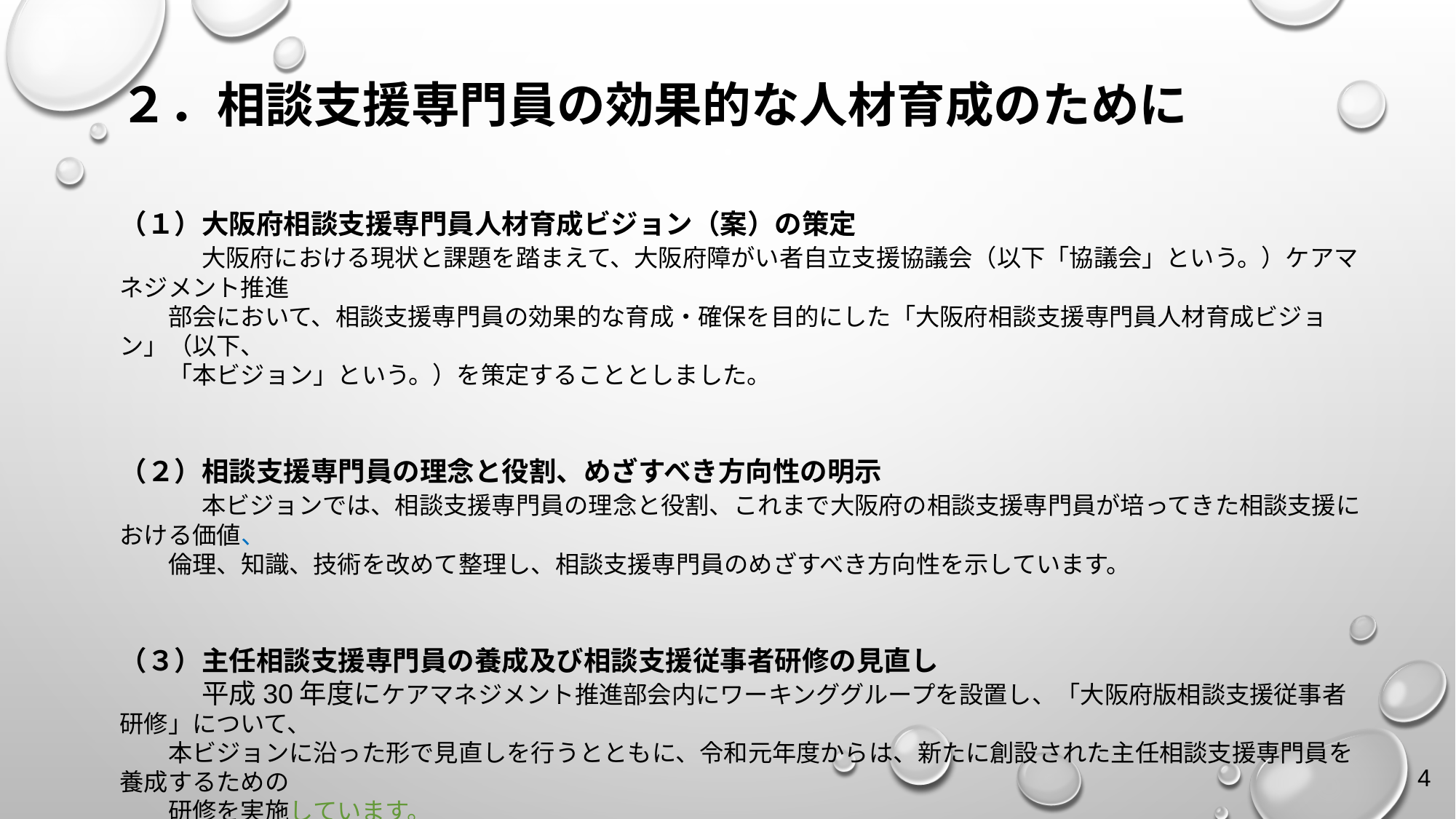

# ２．相談支援専門員の効果的な人材育成のために
（１）大阪府相談支援専門員人材育成ビジョン（案）の策定
　　　大阪府における現状と課題を踏まえて、大阪府障がい者自立支援協議会（以下「協議会」という。）ケアマネジメント推進
　　部会において、相談支援専門員の効果的な育成・確保を目的にした「大阪府相談支援専門員人材育成ビジョン」（以下、
　　「本ビジョン」という。）を策定することとしました。

（２）相談支援専門員の理念と役割、めざすべき方向性の明示
　　　本ビジョンでは、相談支援専門員の理念と役割、これまで大阪府の相談支援専門員が培ってきた相談支援における価値、
　　倫理、知識、技術を改めて整理し、相談支援専門員のめざすべき方向性を示しています。

（３）主任相談支援専門員の養成及び相談支援従事者研修の見直し
　　　平成30年度にケアマネジメント推進部会内にワーキンググループを設置し、「大阪府版相談支援従事者研修」について、
　　本ビジョンに沿った形で見直しを行うとともに、令和元年度からは、新たに創設された主任相談支援専門員を養成するための
　　研修を実施しています。
4